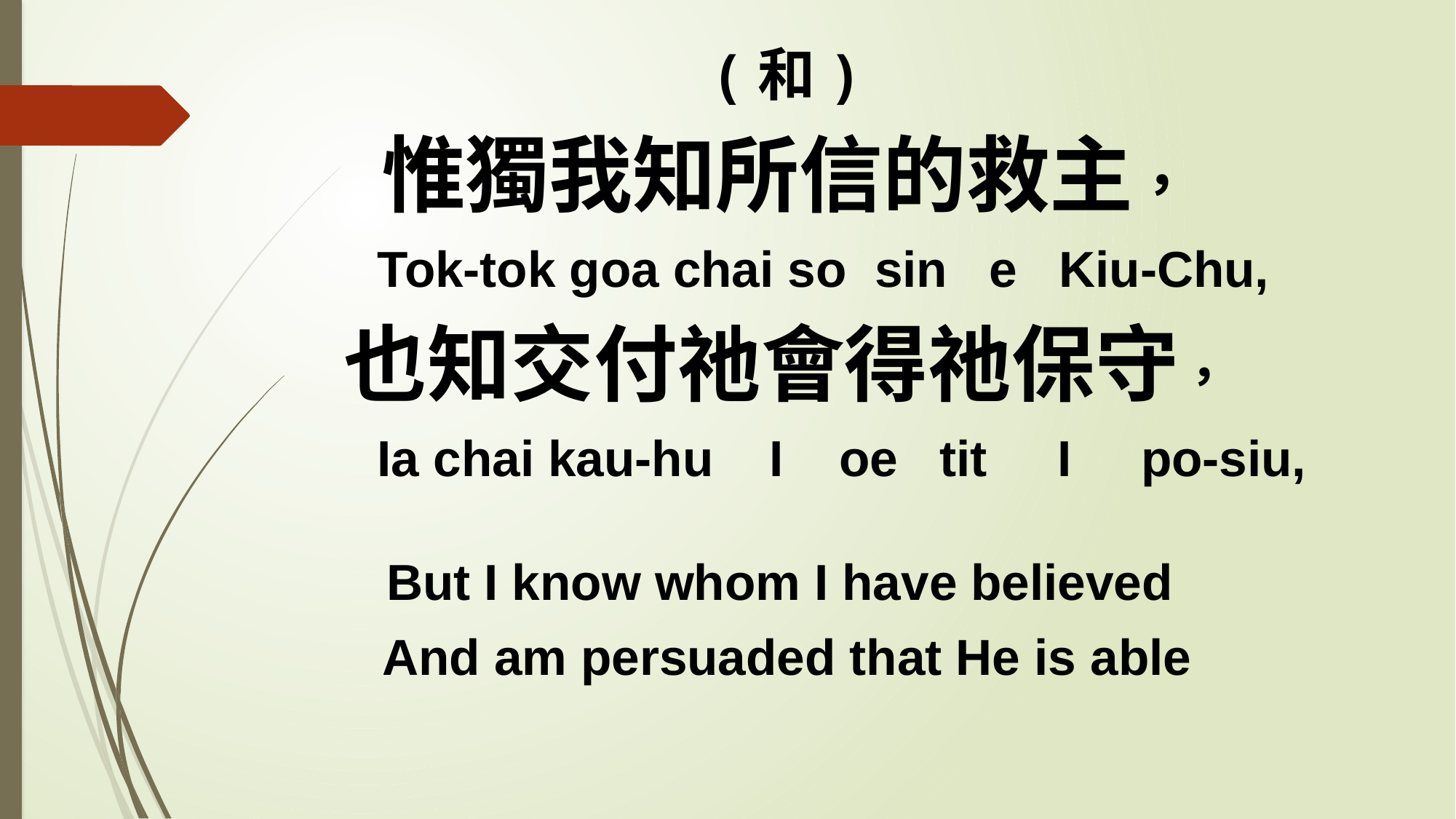

(和)
惟獨我知所信的救主，
        Tok-tok goa chai so  sin   e   Kiu-Chu,
也知交付祂會得祂保守，
        Ia chai kau-hu    I    oe   tit     I     po-siu,

But I know whom I have believed
And am persuaded that He is able